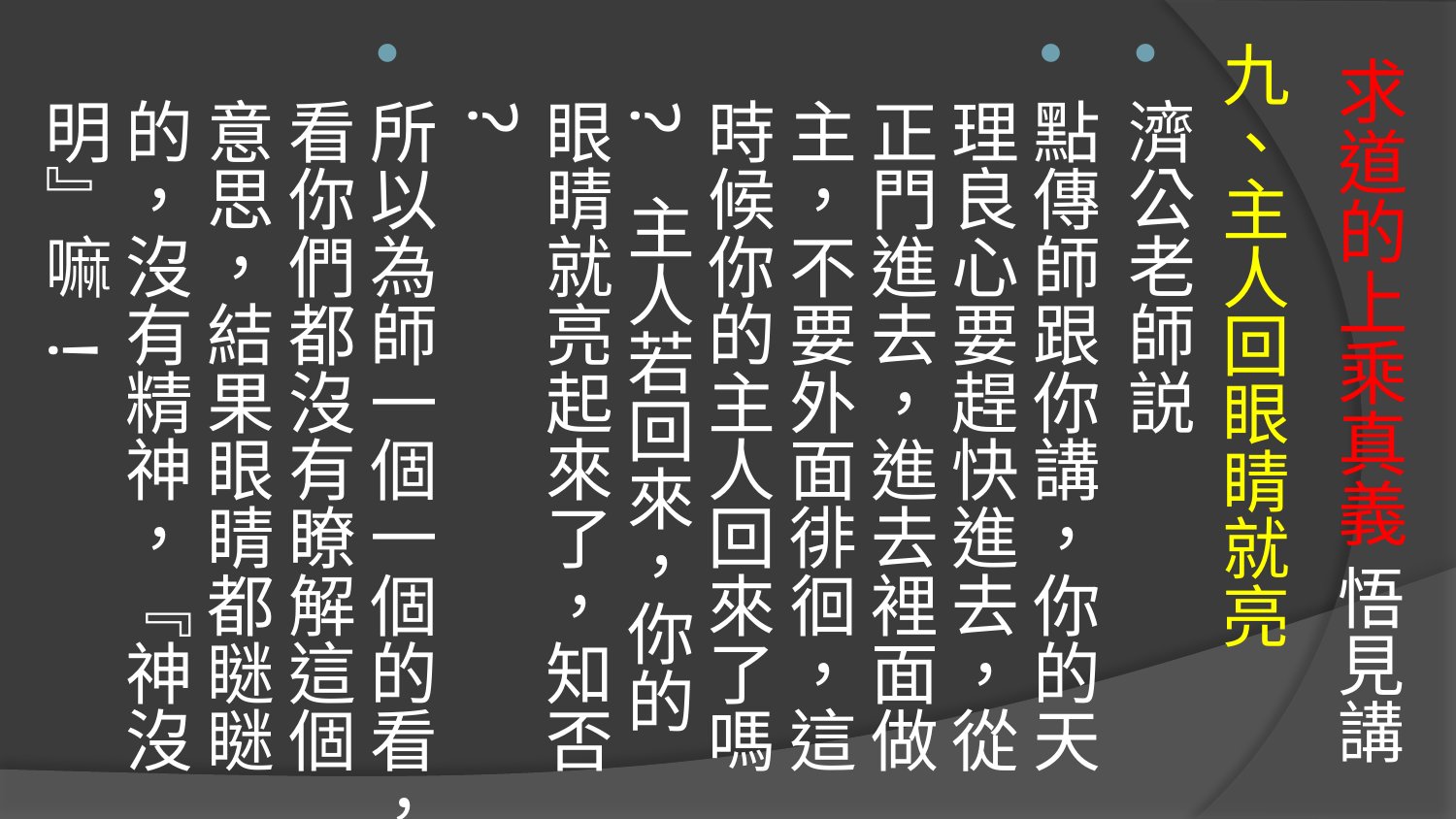

九、主人回眼睛就亮
濟公老師説
點傳師跟你講，你的天理良心要趕快進去，從正門進去，進去裡面做主，不要外面徘徊，這時候你的主人回來了嗎 ? 主人若回來，你的眼睛就亮起來了，知否 ?
所以為師一個一個的看，看你們都沒有瞭解這個意思，結果眼睛都瞇瞇的，沒有精神，『神沒明』嘛 !
# 求道的上乘真義 悟見講